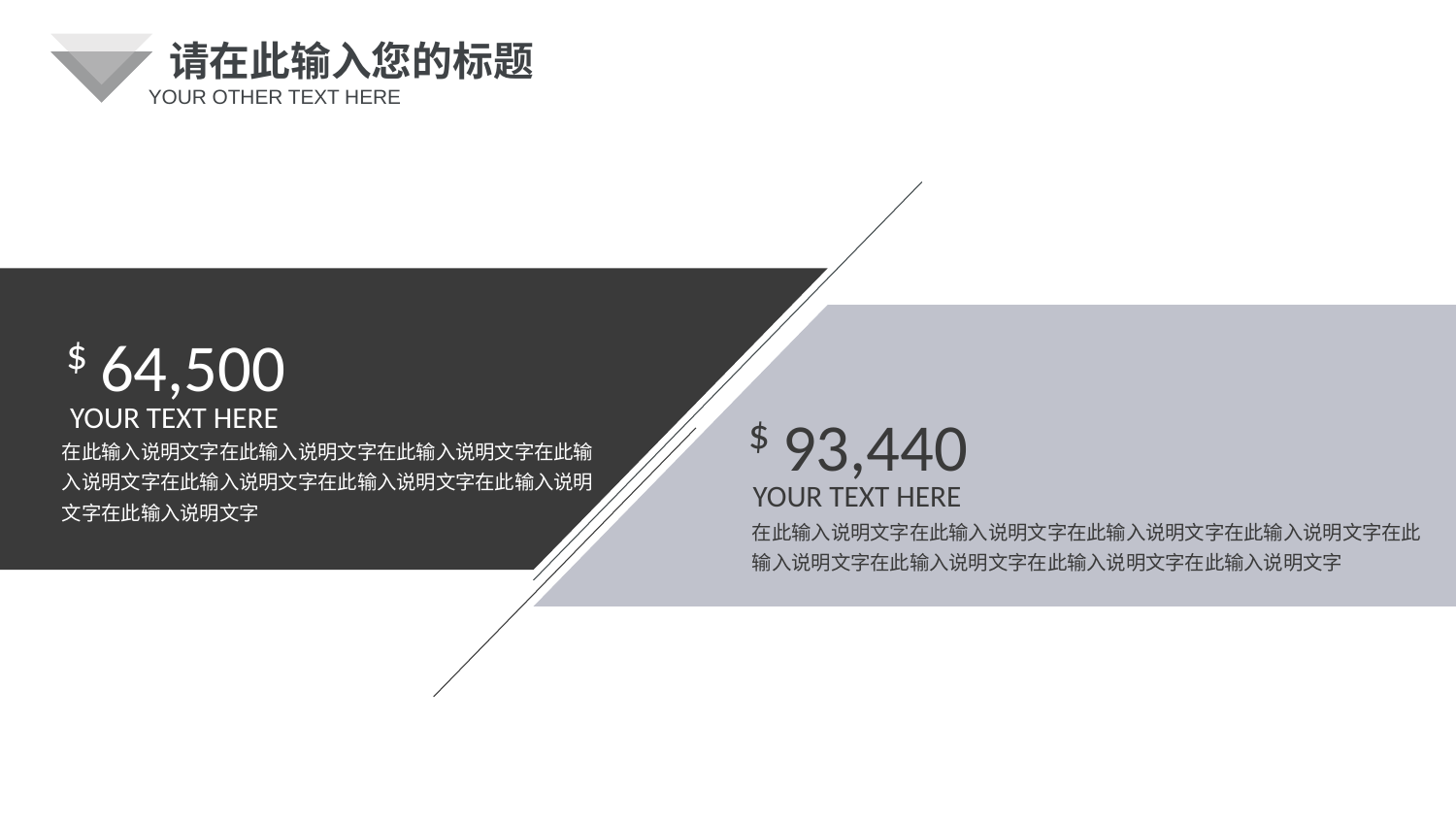

请在此输入您的标题
YOUR OTHER TEXT HERE

64,500
$
YOUR TEXT HERE
93,440
$
在此输入说明文字在此输入说明文字在此输入说明文字在此输入说明文字在此输入说明文字在此输入说明文字在此输入说明文字在此输入说明文字
YOUR TEXT HERE
在此输入说明文字在此输入说明文字在此输入说明文字在此输入说明文字在此输入说明文字在此输入说明文字在此输入说明文字在此输入说明文字